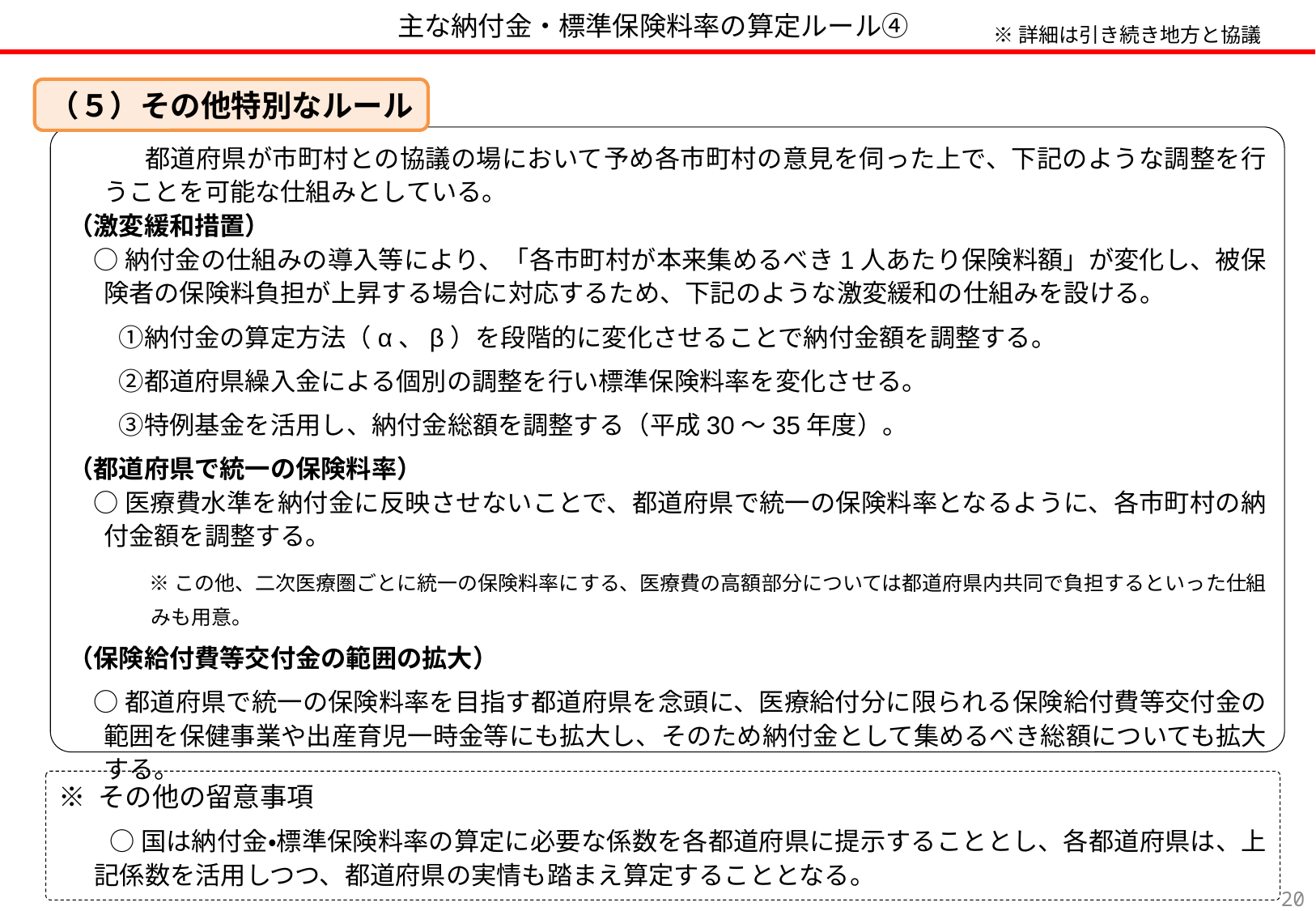

主な納付金・標準保険料率の算定ルール④
※詳細は引き続き地方と協議
（５）その他特別なルール
　　　都道府県が市町村との協議の場において予め各市町村の意見を伺った上で、下記のような調整を行うことを可能な仕組みとしている。
（激変緩和措置）
　○ 納付金の仕組みの導入等により、「各市町村が本来集めるべき1人あたり保険料額」が変化し、被保険者の保険料負担が上昇する場合に対応するため、下記のような激変緩和の仕組みを設ける。
　　①納付金の算定方法（α、β）を段階的に変化させることで納付金額を調整する。
　　②都道府県繰入金による個別の調整を行い標準保険料率を変化させる。
　　③特例基金を活用し、納付金総額を調整する（平成30～35年度）。
（都道府県で統一の保険料率）
　○ 医療費水準を納付金に反映させないことで、都道府県で統一の保険料率となるように、各市町村の納付金額を調整する。
　　　　※ この他、二次医療圏ごとに統一の保険料率にする、医療費の高額部分については都道府県内共同で負担するといった仕組みも用意。
（保険給付費等交付金の範囲の拡大）
　○ 都道府県で統一の保険料率を目指す都道府県を念頭に、医療給付分に限られる保険給付費等交付金の範囲を保健事業や出産育児一時金等にも拡大し、そのため納付金として集めるべき総額についても拡大する。
※ その他の留意事項
　　○ 国は納付金・標準保険料率の算定に必要な係数を各都道府県に提示することとし、各都道府県は、上記係数を活用しつつ、都道府県の実情も踏まえ算定することとなる。
20